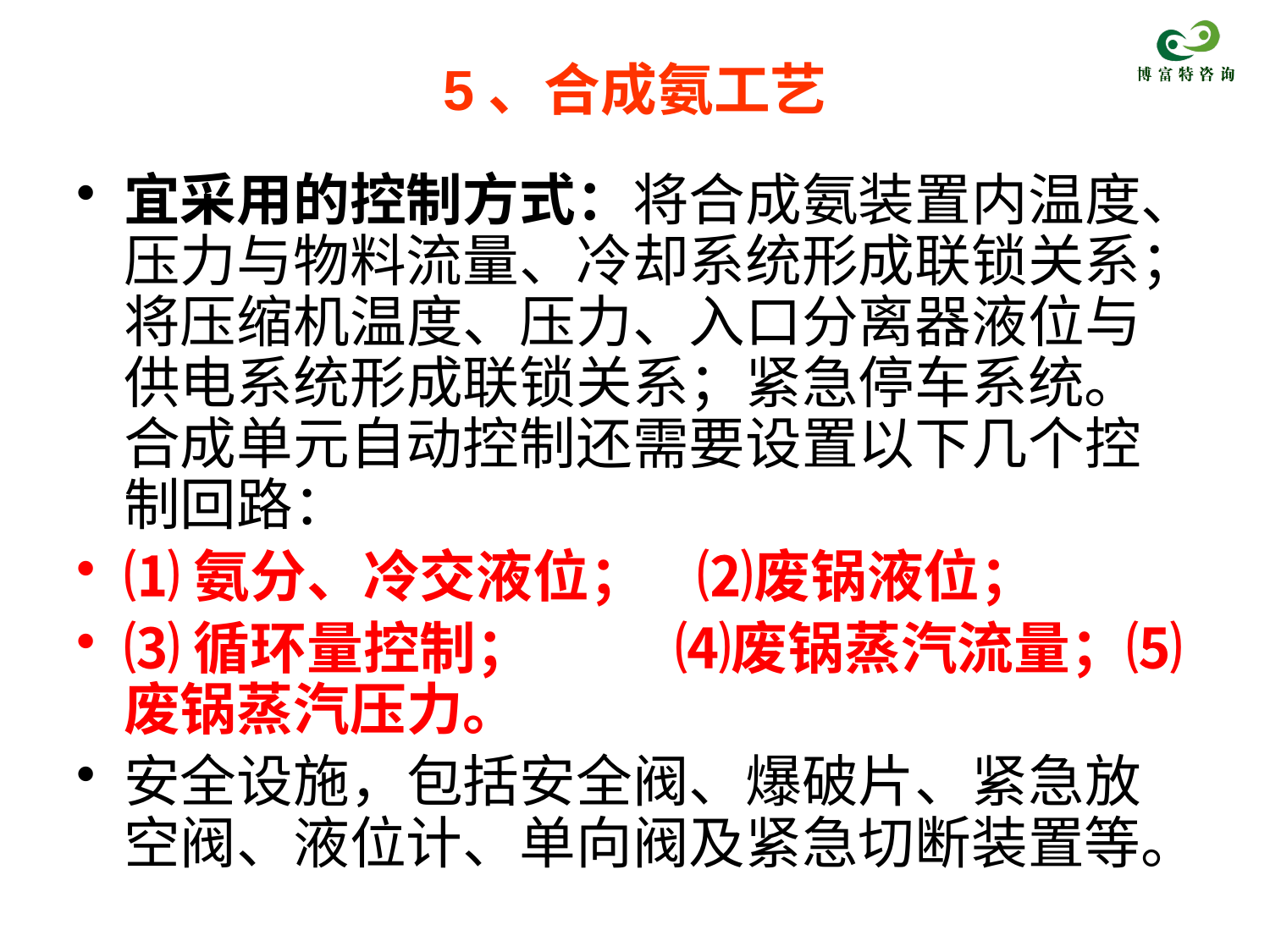

# 5、合成氨工艺
宜采用的控制方式：将合成氨装置内温度、压力与物料流量、冷却系统形成联锁关系；将压缩机温度、压力、入口分离器液位与供电系统形成联锁关系；紧急停车系统。合成单元自动控制还需要设置以下几个控制回路：
⑴氨分、冷交液位；    ⑵废锅液位；
⑶循环量控制；           ⑷废锅蒸汽流量；⑸废锅蒸汽压力。
安全设施，包括安全阀、爆破片、紧急放空阀、液位计、单向阀及紧急切断装置等。